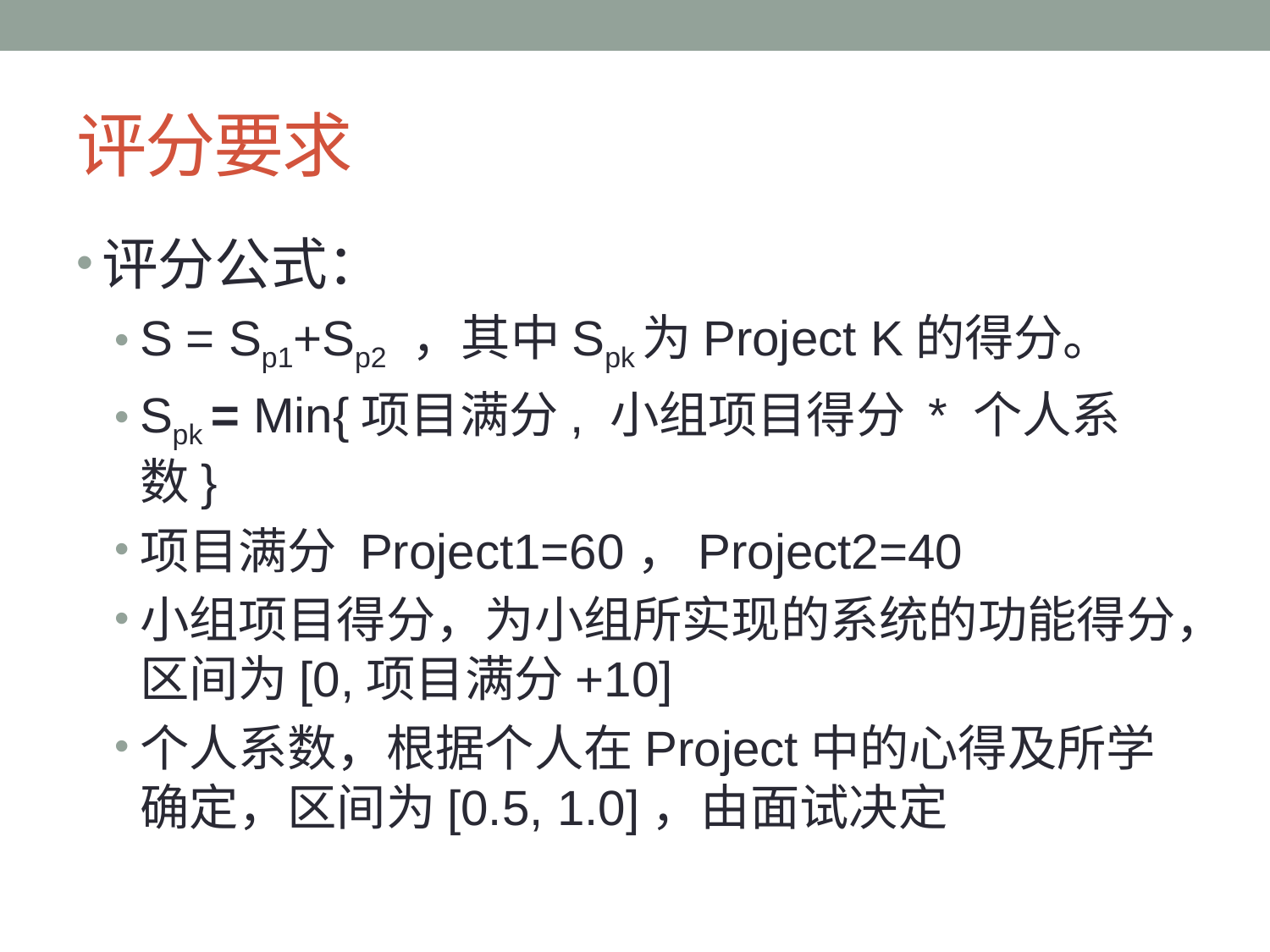

# 评分要求
评分公式：
S = Sp1+Sp2 ，其中Spk为Project K的得分。
Spk = Min{项目满分, 小组项目得分 * 个人系数}
项目满分 Project1=60，Project2=40
小组项目得分，为小组所实现的系统的功能得分，区间为[0,项目满分+10]
个人系数，根据个人在Project中的心得及所学确定，区间为[0.5, 1.0]，由面试决定